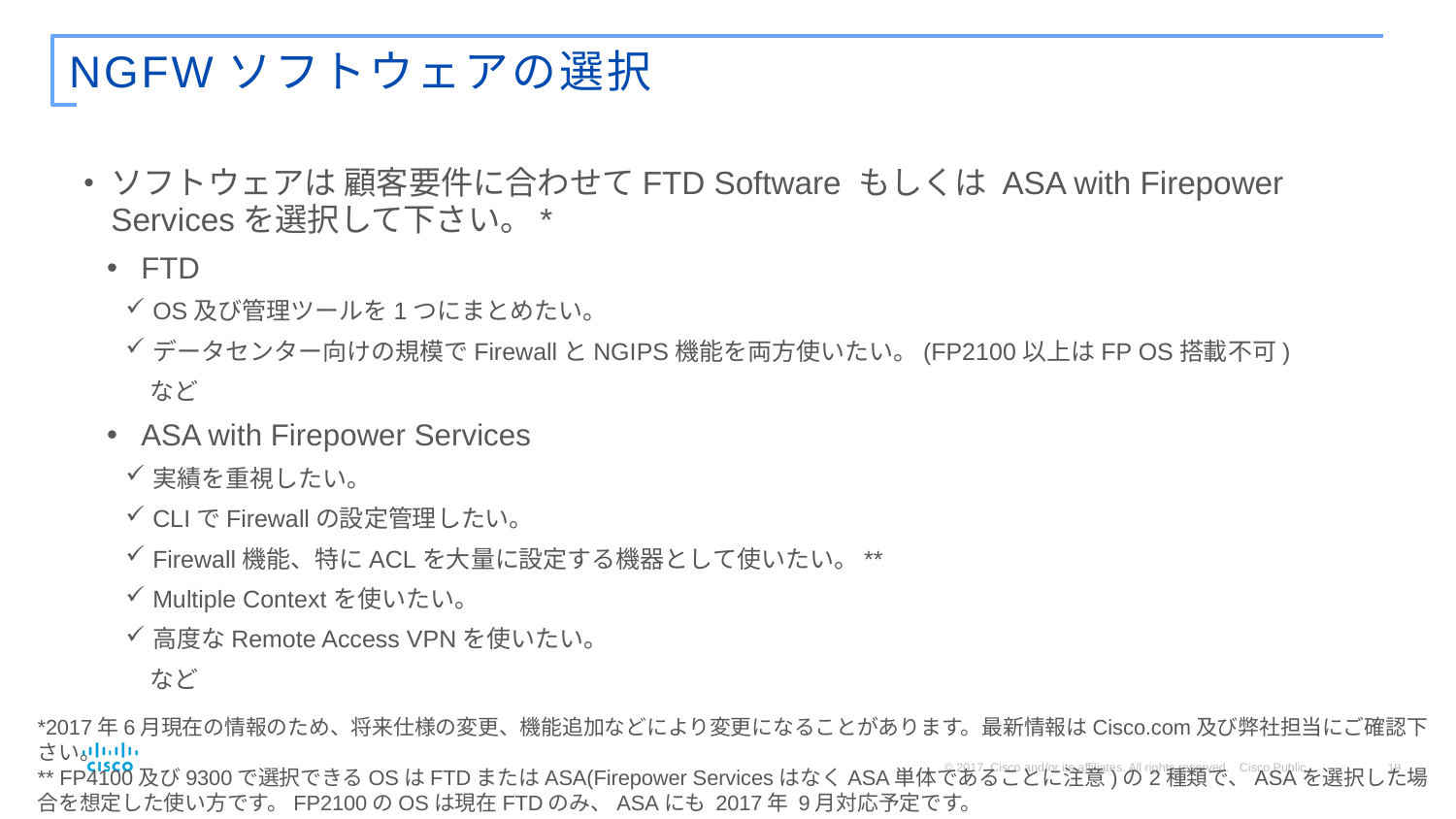

# NGFWソフトウェアの選択
ソフトウェアは 顧客要件に合わせてFTD Software もしくは ASA with Firepower Servicesを選択して下さい。*
FTD
OS及び管理ツールを1つにまとめたい。
データセンター向けの規模でFirewallとNGIPS機能を両方使いたい。(FP2100以上はFP OS搭載不可)
　など
ASA with Firepower Services
実績を重視したい。
CLIでFirewallの設定管理したい。
Firewall機能、特にACLを大量に設定する機器として使いたい。**
Multiple Contextを使いたい。
高度なRemote Access VPNを使いたい。
　など
*2017年6月現在の情報のため、将来仕様の変更、機能追加などにより変更になることがあります。最新情報はCisco.com及び弊社担当にご確認下さい。
** FP4100及び9300で選択できるOSはFTDまたはASA(Firepower ServicesはなくASA単体であることに注意)の2種類で、ASAを選択した場合を想定した使い方です。FP2100のOSは現在FTDのみ、ASAにも 2017年 9月対応予定です。